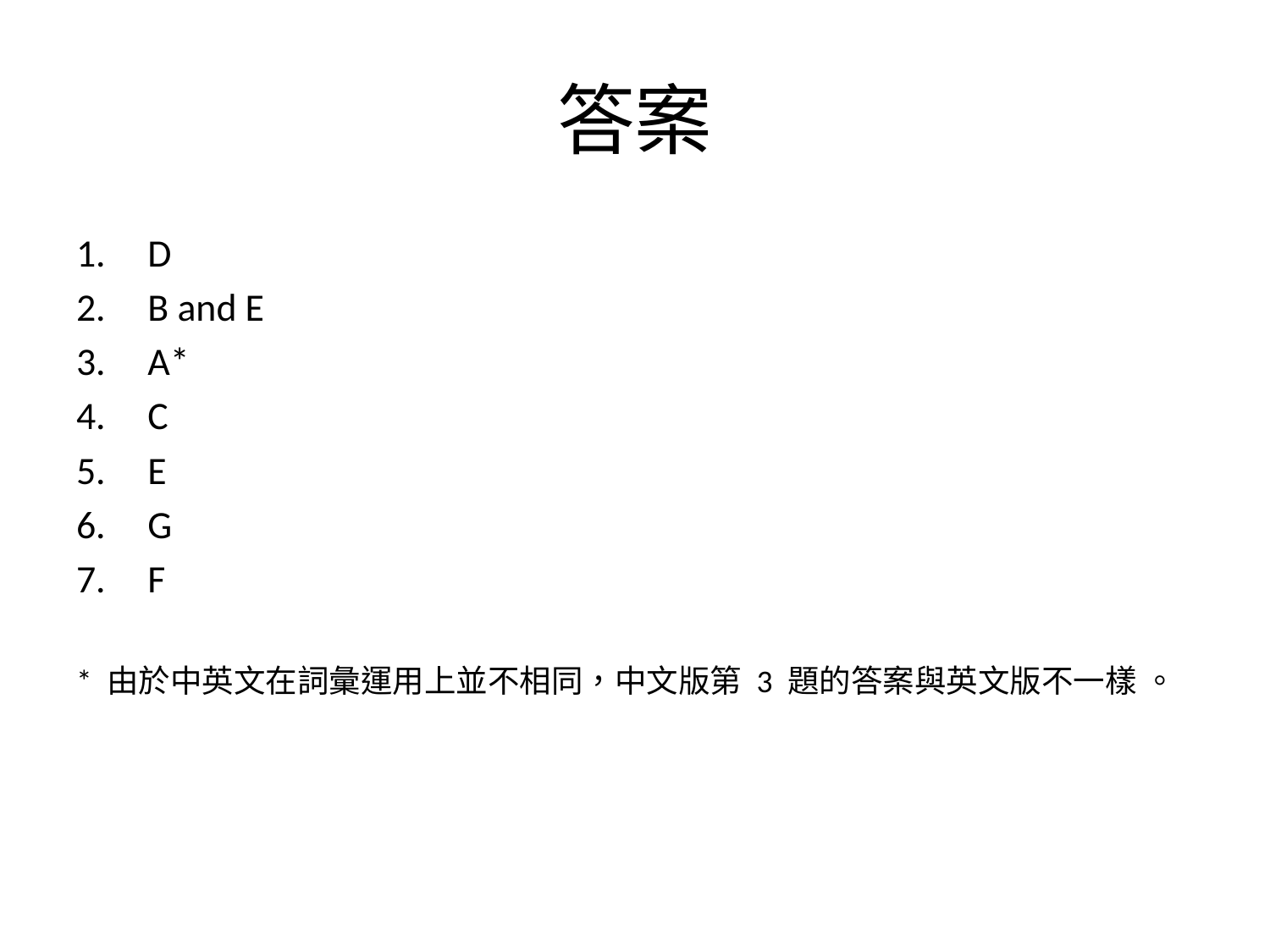

# 答案
D
B and E
A*
C
E
G
F

* 由於中英文在詞彙運用上並不相同，中文版第 3 題的答案與英文版不一樣 。